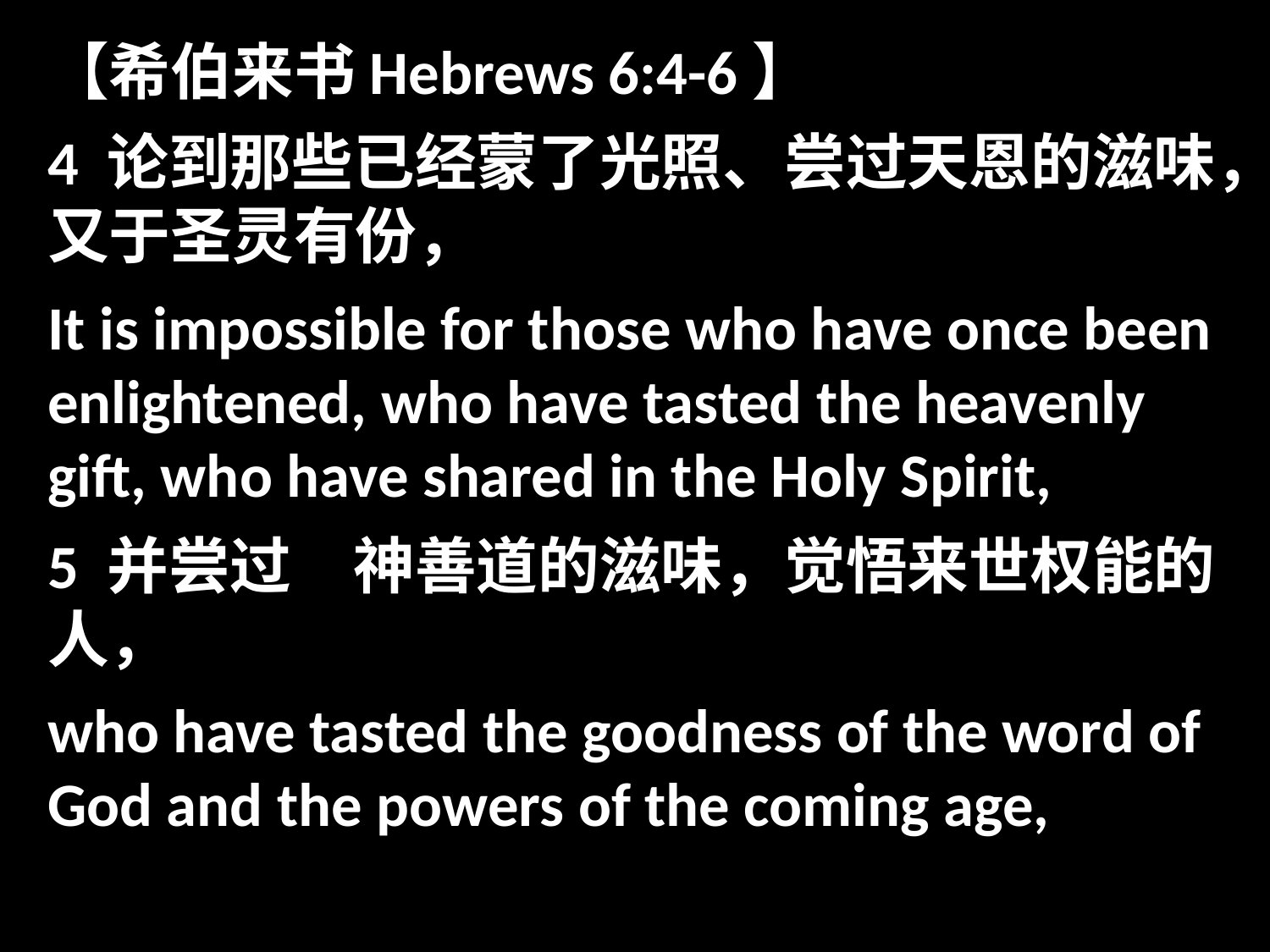

【希伯来书Hebrews 6:4-6】
4 论到那些已经蒙了光照、尝过天恩的滋味，又于圣灵有份，
It is impossible for those who have once been enlightened, who have tasted the heavenly gift, who have shared in the Holy Spirit,
5 并尝过　神善道的滋味，觉悟来世权能的人，
who have tasted the goodness of the word of God and the powers of the coming age,